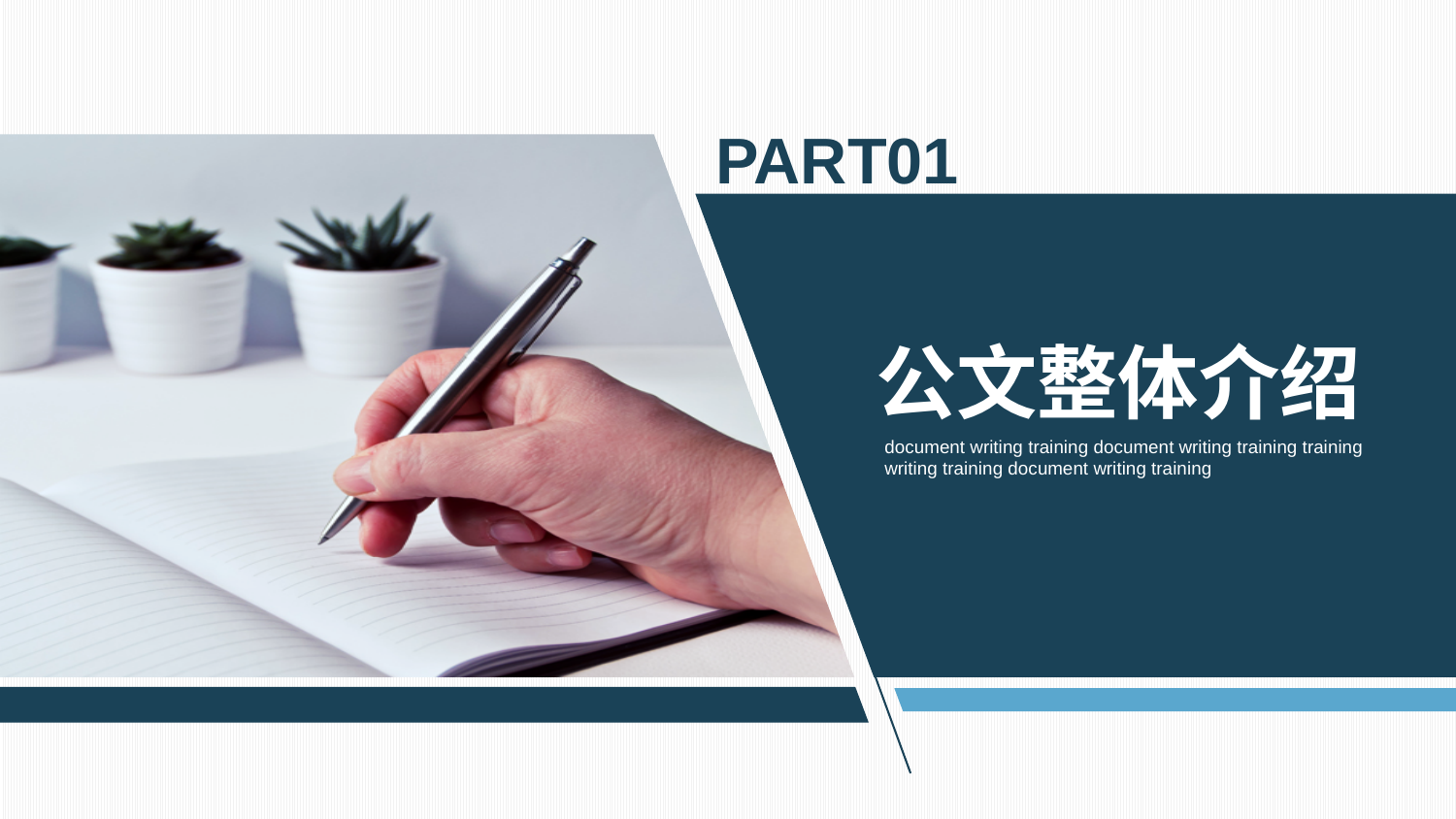

PART01

公文整体介绍
document writing training document writing training training writing training document writing training